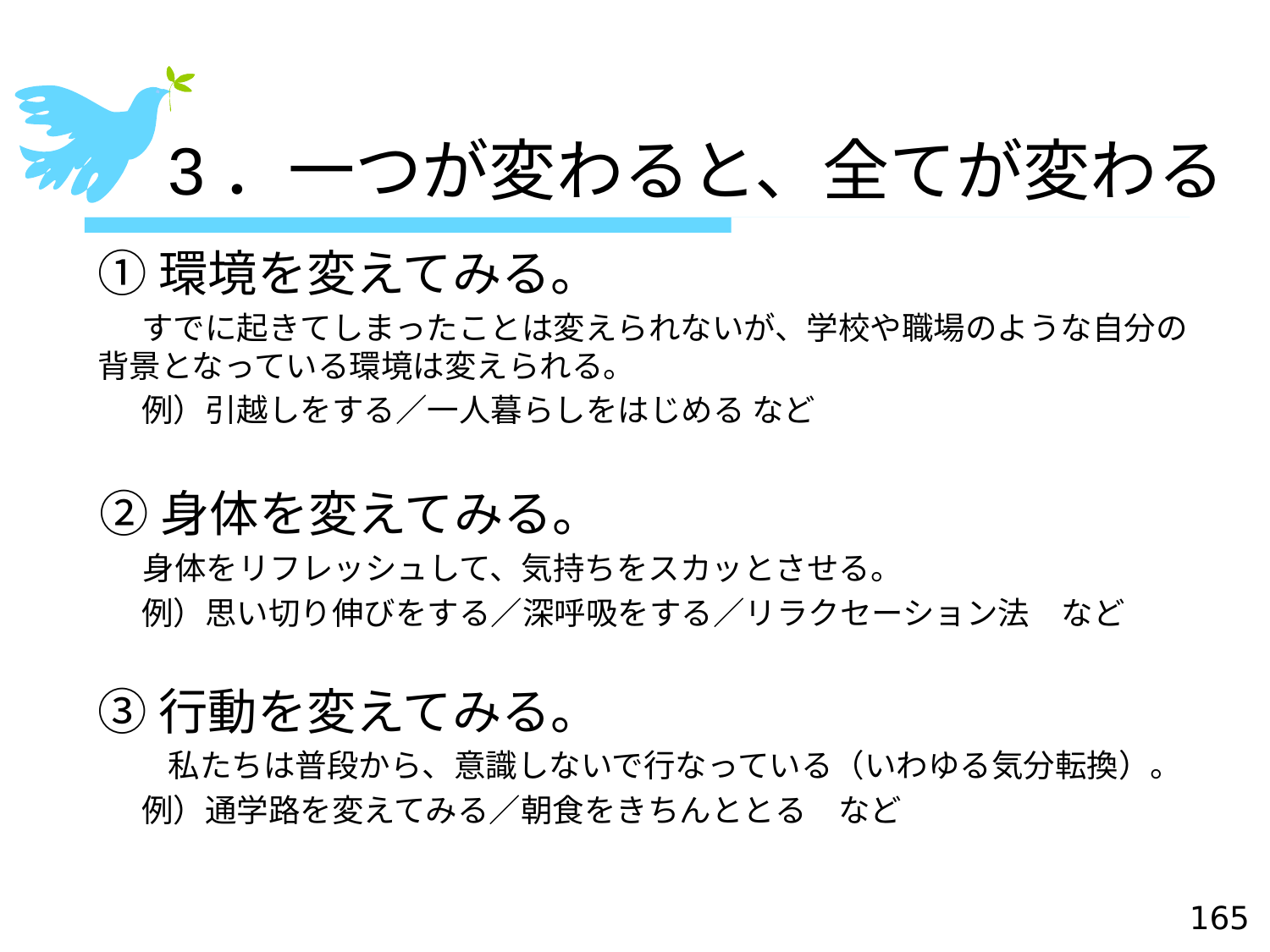

# 3．一つが変わると、全てが変わる
①環境を変えてみる。
     すでに起きてしまったことは変えられないが、学校や職場のような自分の背景となっている環境は変えられる。
     例）引越しをする／一人暮らしをはじめる など

②身体を変えてみる。
     身体をリフレッシュして、気持ちをスカッとさせる。
     例）思い切り伸びをする／深呼吸をする／リラクセーション法　など

③行動を変えてみる。
　　 私たちは普段から、意識しないで行なっている（いわゆる気分転換）。
     例）通学路を変えてみる／朝食をきちんととる　など
165